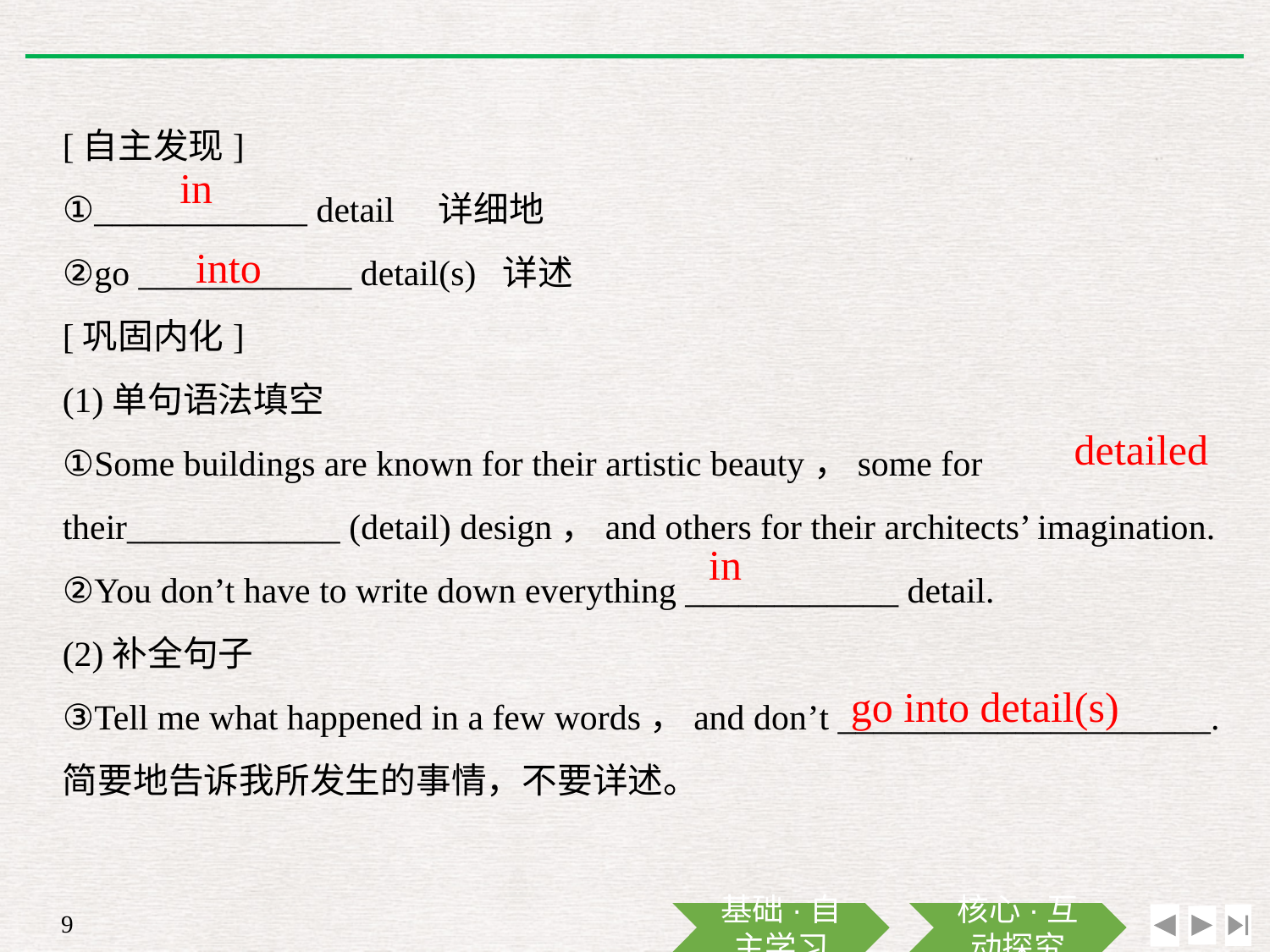

[自主发现]
①____________ detail　详细地
②go ____________ detail(s)  详述
[巩固内化]
(1)单句语法填空
①Some buildings are known for their artistic beauty，some for their____________ (detail) design，and others for their architects’ imagination.
②You don’t have to write down everything ____________ detail.
(2)补全句子
③Tell me what happened in a few words，and don’t _____________________.
简要地告诉我所发生的事情，不要详述。
in
into
detailed
in
go into detail(s)